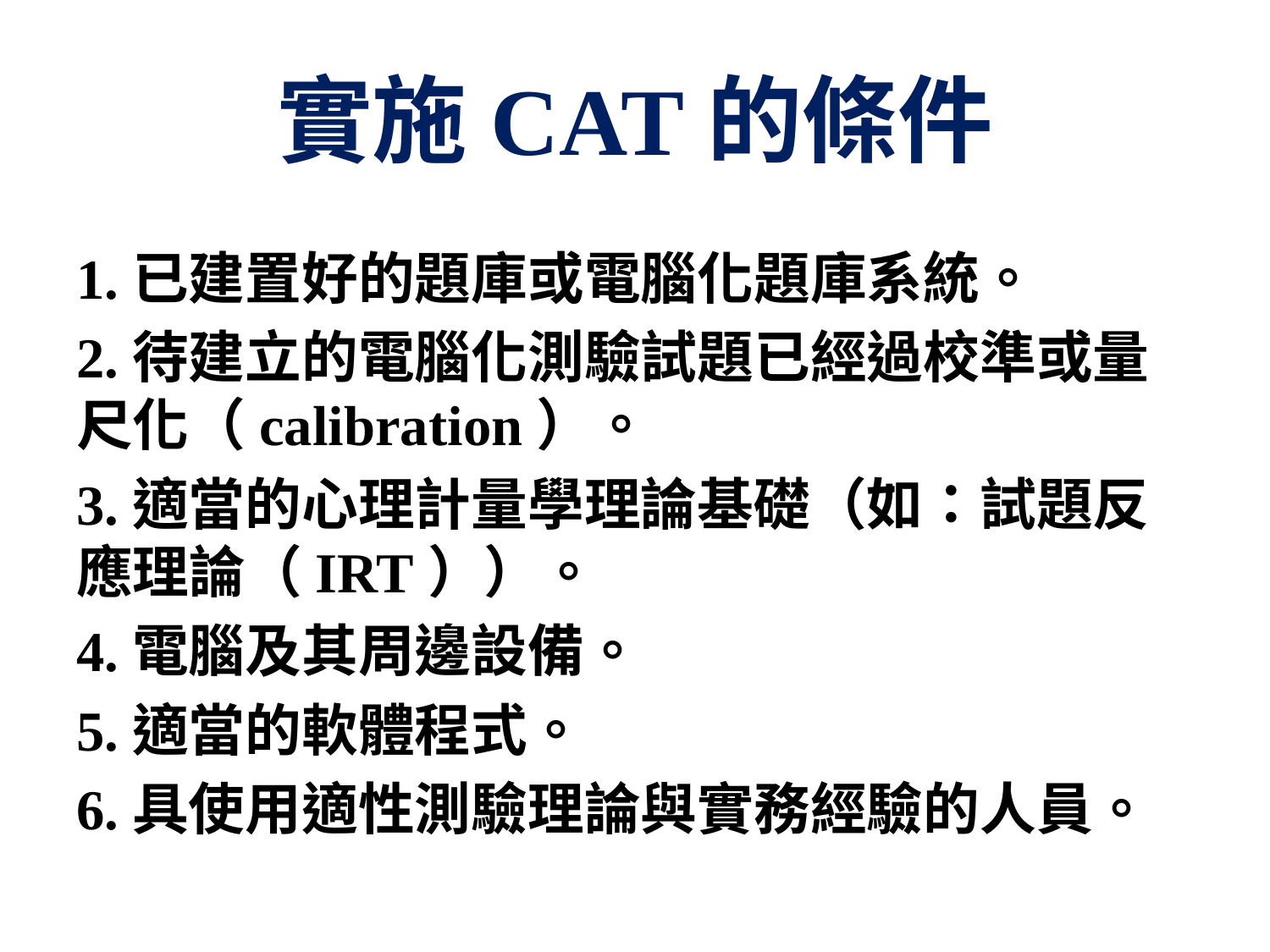

# 實施CAT的條件
1.已建置好的題庫或電腦化題庫系統。
2.待建立的電腦化測驗試題已經過校準或量尺化（calibration）。
3.適當的心理計量學理論基礎（如：試題反應理論（IRT））。
4.電腦及其周邊設備。
5.適當的軟體程式。
6.具使用適性測驗理論與實務經驗的人員。